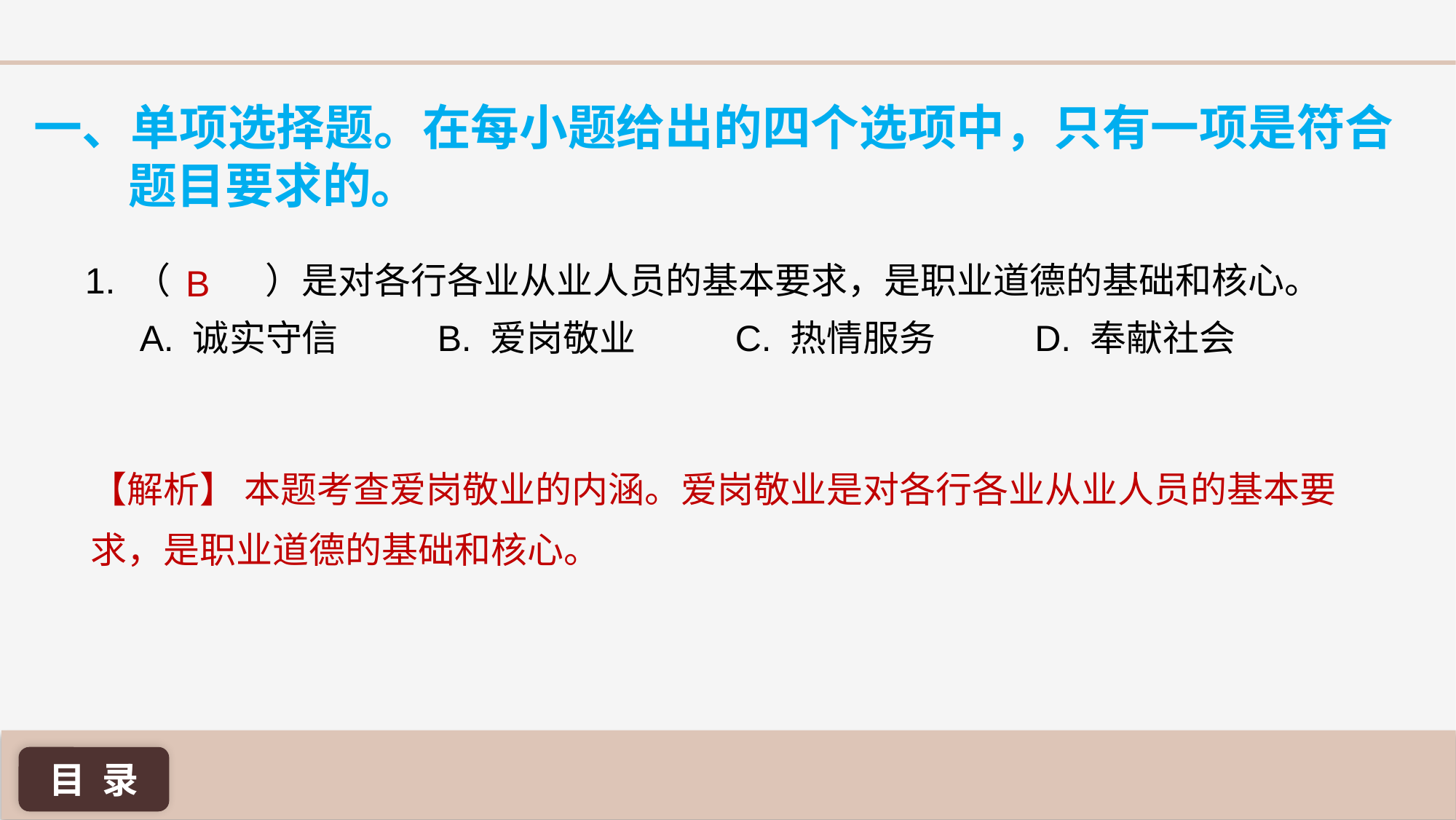

一、单项选择题。在每小题给出的四个选项中，只有一项是符合题目要求的。
B
1. （  	  ）是对各行各业从业人员的基本要求，是职业道德的基础和核心。
A. 诚实守信           B. 爱岗敬业           C. 热情服务           D. 奉献社会
【解析】 本题考查爱岗敬业的内涵。爱岗敬业是对各行各业从业人员的基本要求，是职业道德的基础和核心。